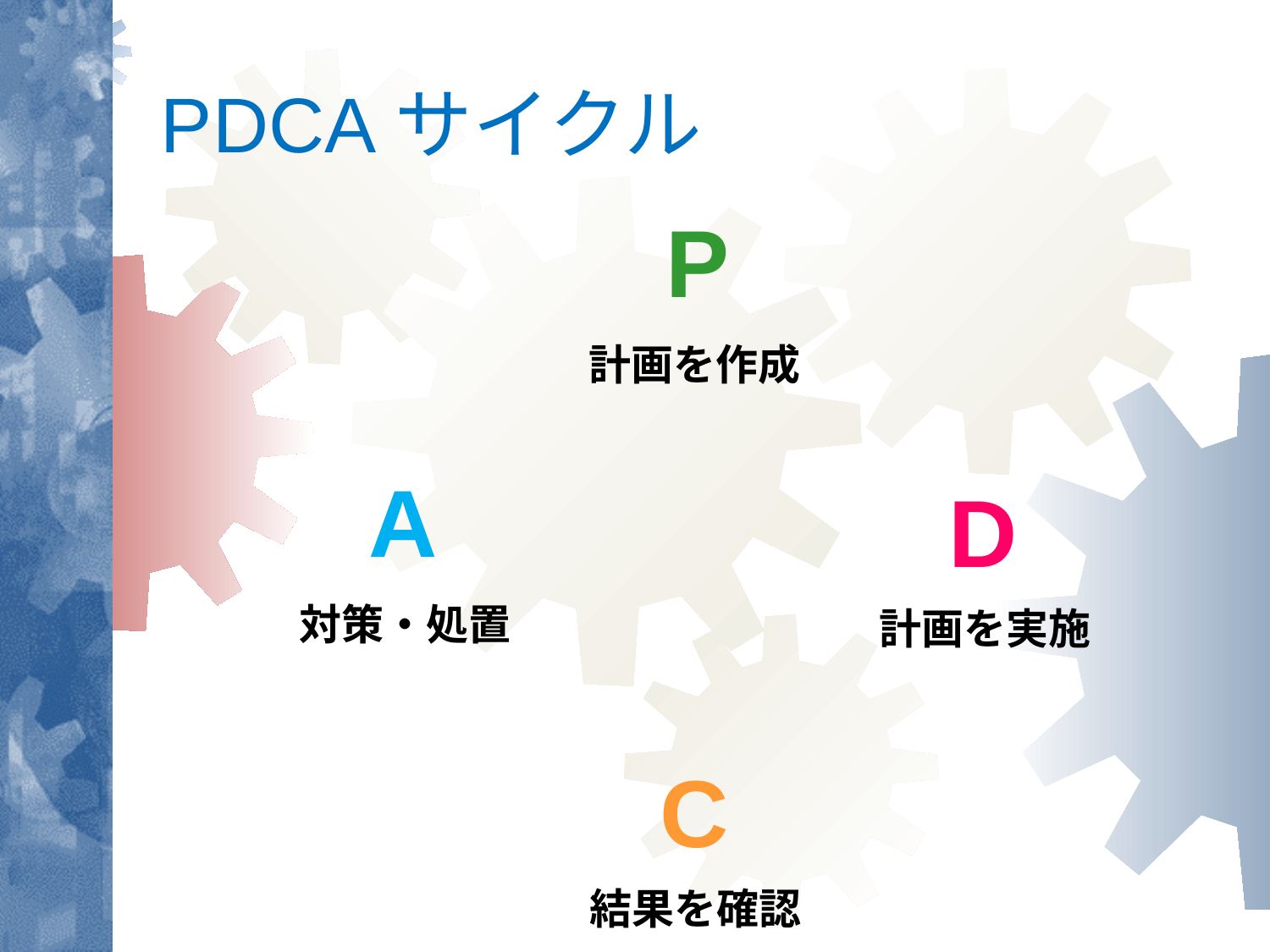

# PDCAサイクル
P
計画を作成
A
D
対策・処置
計画を実施
C
結果を確認